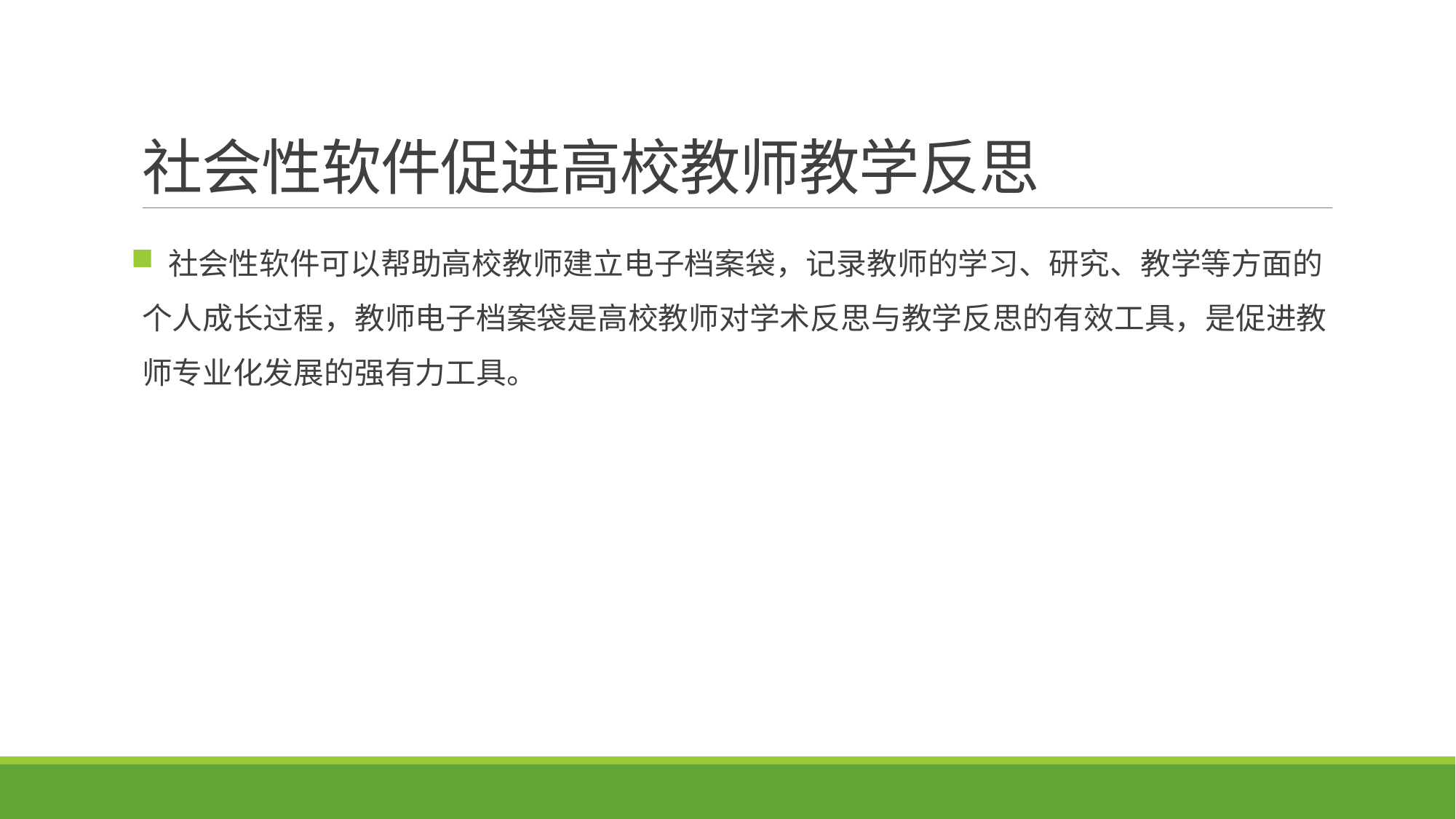

# 社会性软件促进高校教师教学反思
 社会性软件可以帮助高校教师建立电子档案袋，记录教师的学习、研究、教学等方面的个人成长过程，教师电子档案袋是高校教师对学术反思与教学反思的有效工具，是促进教师专业化发展的强有力工具。